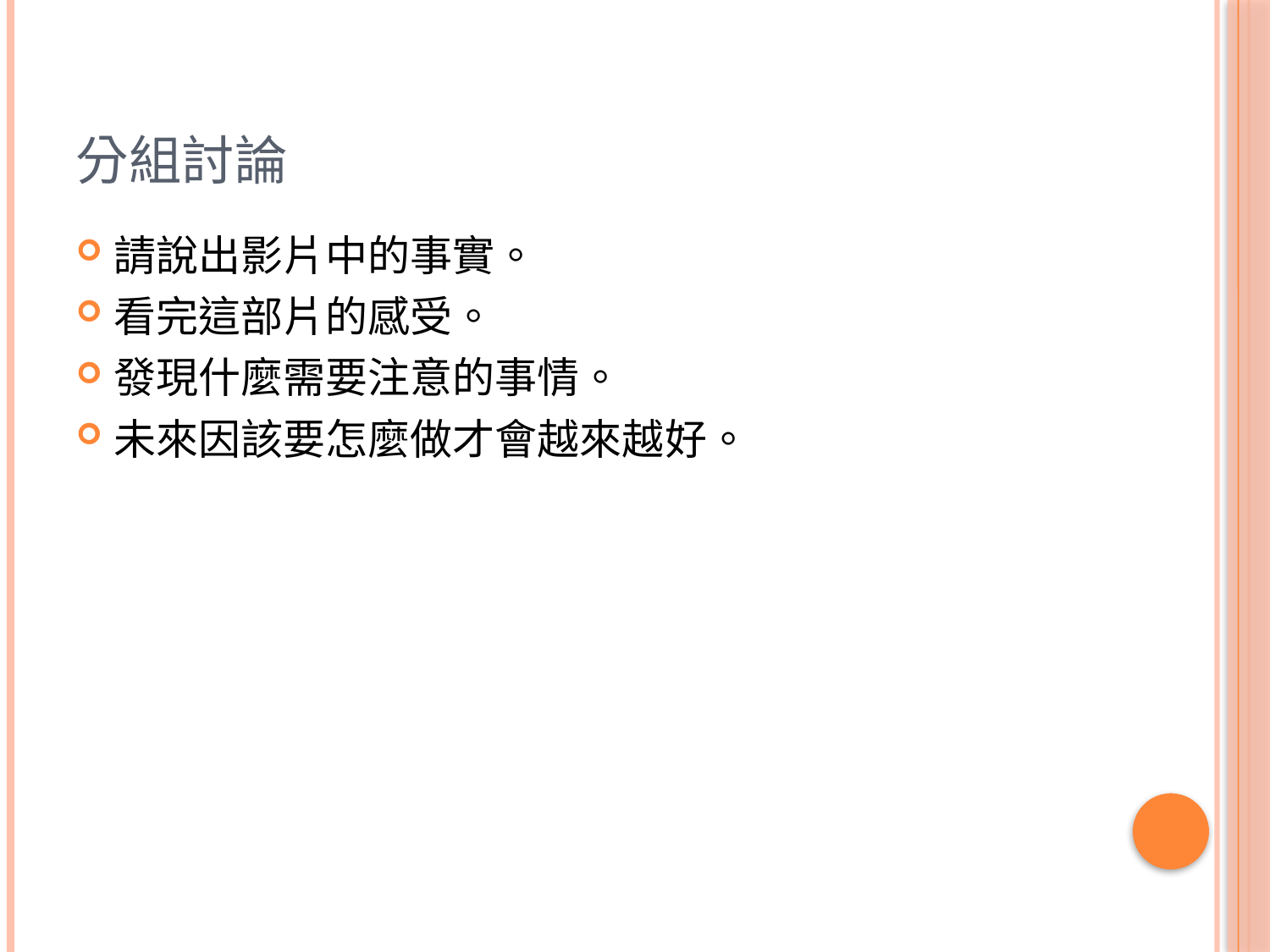

# 分組討論
請說出影片中的事實。
看完這部片的感受。
發現什麼需要注意的事情。
未來因該要怎麼做才會越來越好。